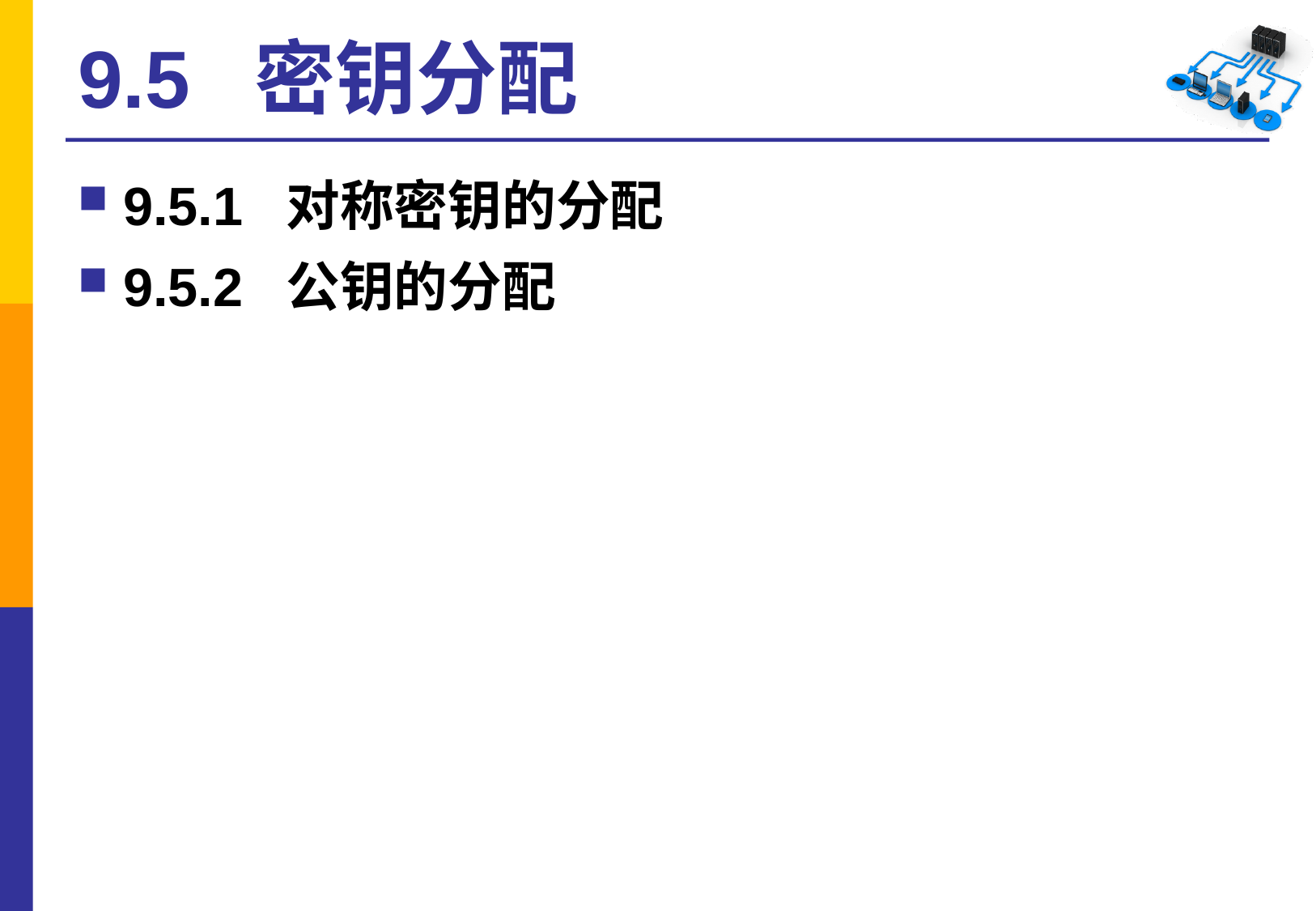

# 9.5  密钥分配
9.5.1  对称密钥的分配
9.5.2  公钥的分配